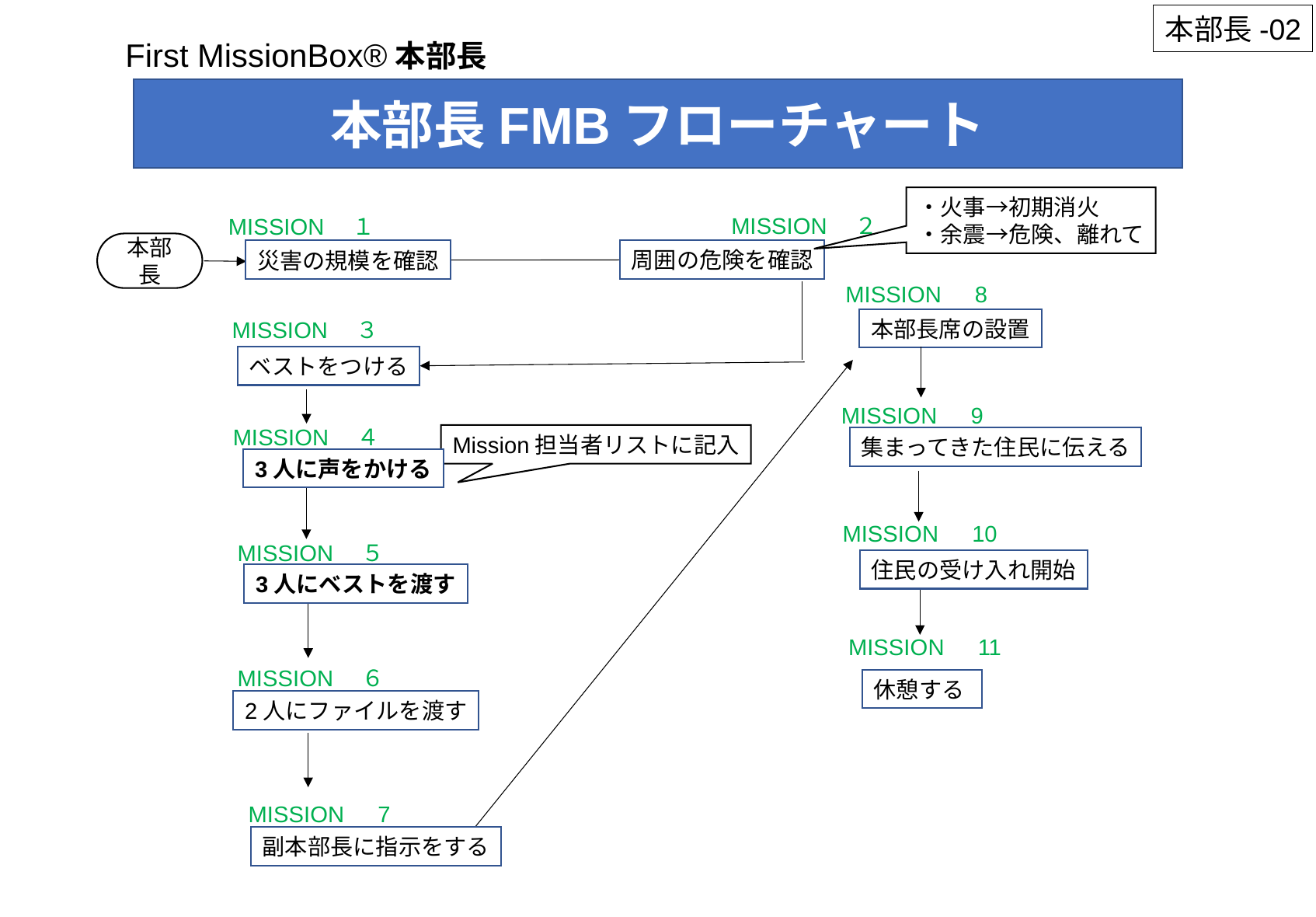

本部長-02
First MissionBox®本部長
本部長FMBフローチャート
・火事→初期消火
・余震→危険、離れて
MISSION　２
MISSION　１
本部長
周囲の危険を確認
災害の規模を確認
MISSION　8
本部長席の設置
MISSION　３
ベストをつける
MISSION　9
MISSION　４
Mission担当者リストに記入
集まってきた住民に伝える
3人に声をかける
MISSION　10
MISSION　５
住民の受け入れ開始
本部長に報告
3人にベストを渡す
MISSION　11
MISSION　６
休憩する
2人にファイルを渡す
MISSION　7
副本部長に指示をする